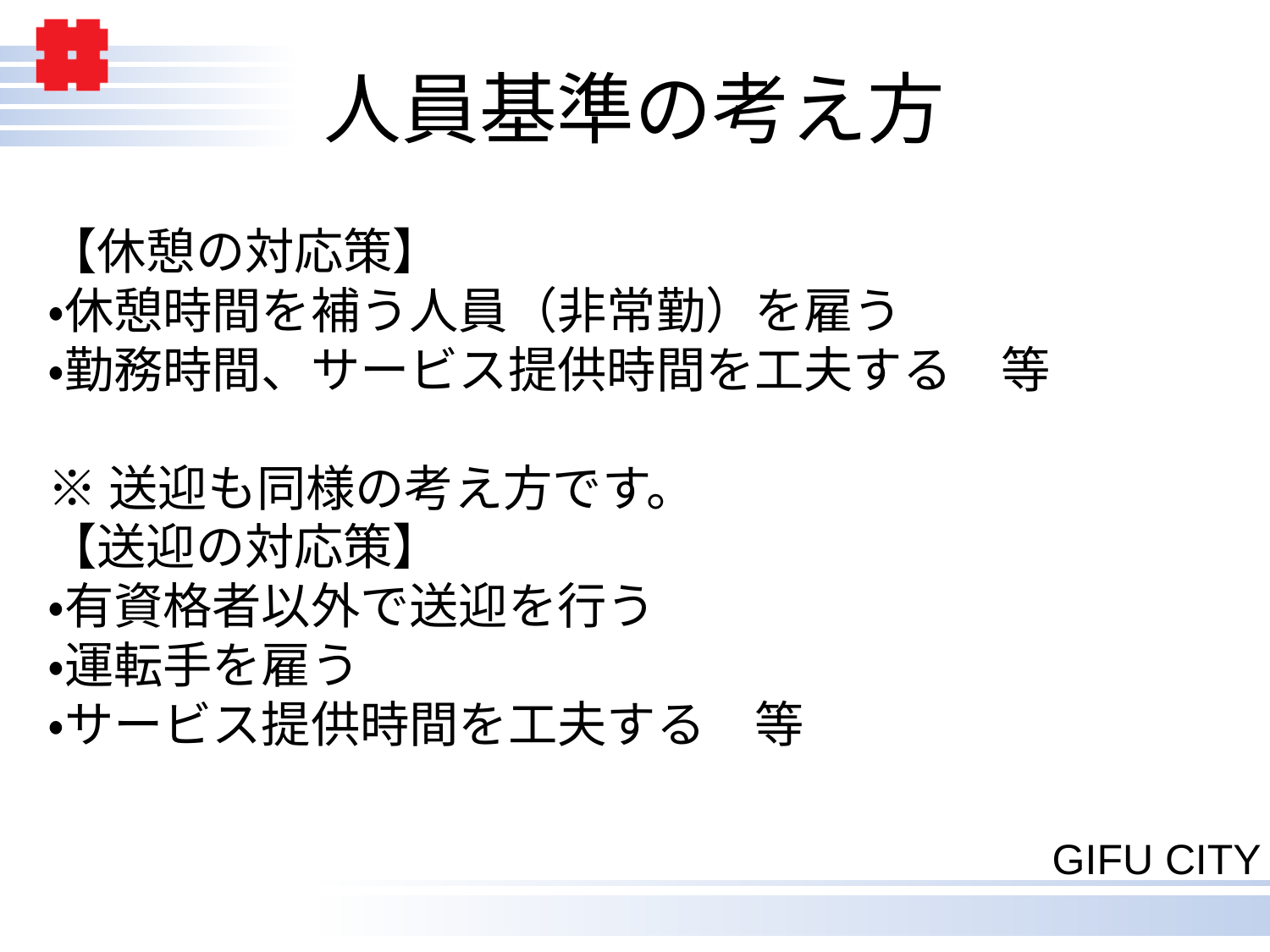

# 人員基準の考え方
【休憩の対応策】
・休憩時間を補う人員（非常勤）を雇う
・勤務時間、サービス提供時間を工夫する　等

※送迎も同様の考え方です。
【送迎の対応策】
・有資格者以外で送迎を行う
・運転手を雇う
・サービス提供時間を工夫する　等